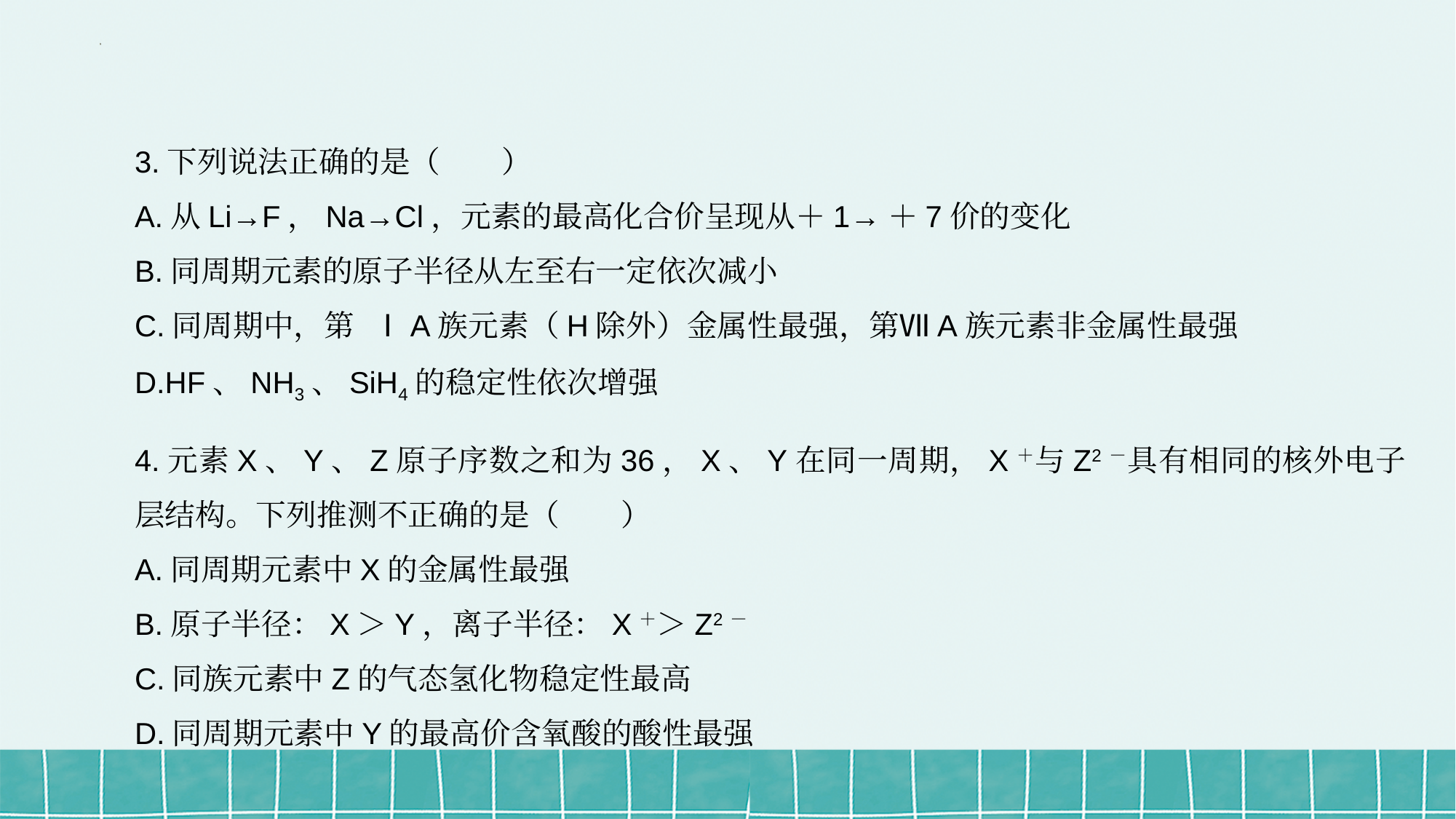

3.下列说法正确的是（　　）
A.从Li→F，Na→Cl，元素的最高化合价呈现从＋1→＋7价的变化
B.同周期元素的原子半径从左至右一定依次减小
C.同周期中，第 ⅠA族元素（H除外）金属性最强，第ⅦA族元素非金属性最强
D.HF、NH3、SiH4的稳定性依次增强
4.元素X、Y、Z原子序数之和为36，X、Y在同一周期，X＋与Z2－具有相同的核外电子层结构。下列推测不正确的是（　　）
A.同周期元素中X的金属性最强
B.原子半径：X＞Y，离子半径：X＋＞Z2－
C.同族元素中Z的气态氢化物稳定性最高
D.同周期元素中Y的最高价含氧酸的酸性最强